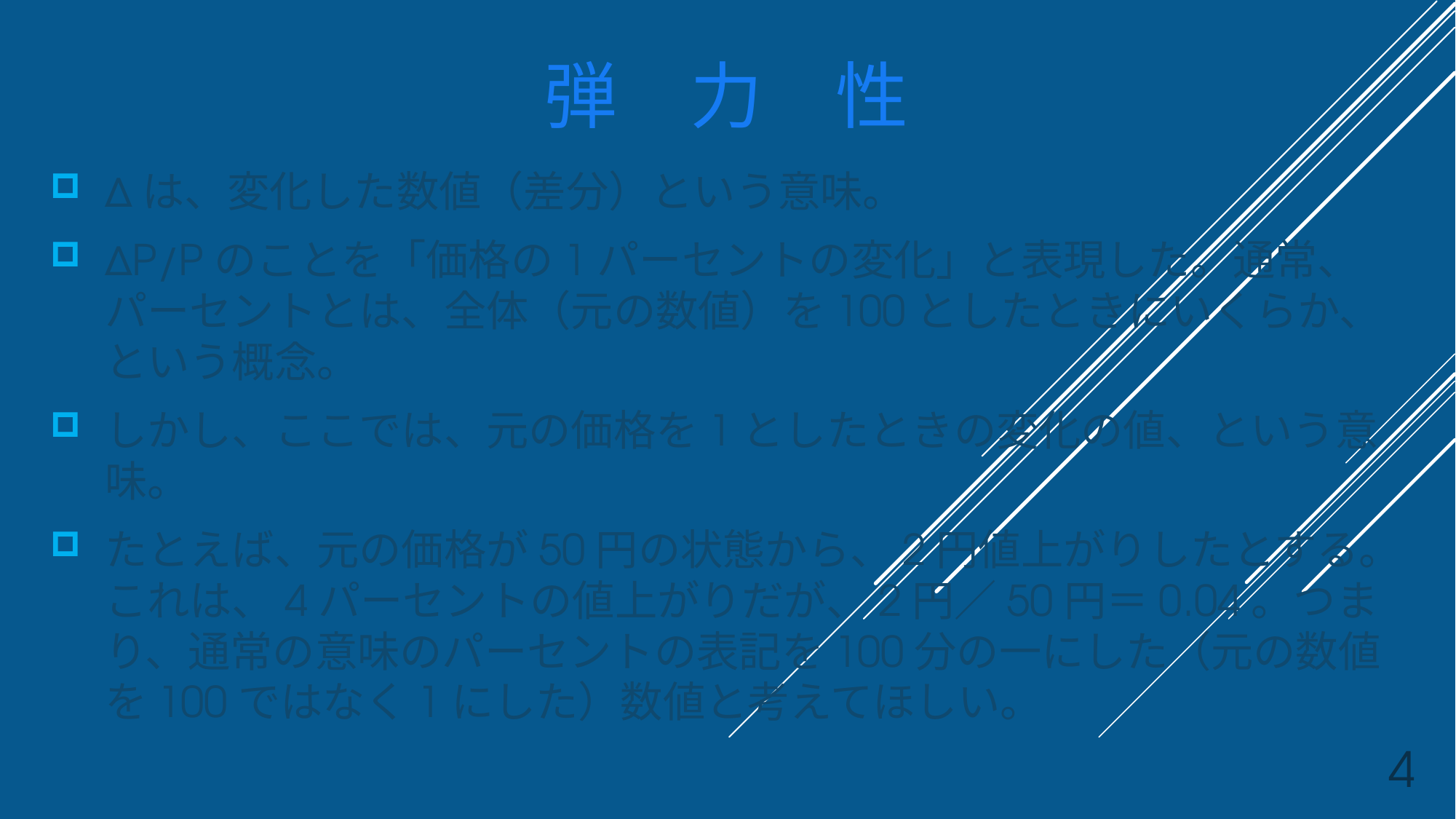

# 弾　力　性
Δは、変化した数値（差分）という意味。
ΔP/Pのことを「価格の1パーセントの変化」と表現した。通常、パーセントとは、全体（元の数値）を100としたときにいくらか、という概念。
しかし、ここでは、元の価格を1としたときの変化の値、という意味。
たとえば、元の価格が50円の状態から、2円値上がりしたとする。これは、4パーセントの値上がりだが、2円／50円＝0.04。つまり、通常の意味のパーセントの表記を100分の一にした（元の数値を100ではなく1にした）数値と考えてほしい。

4